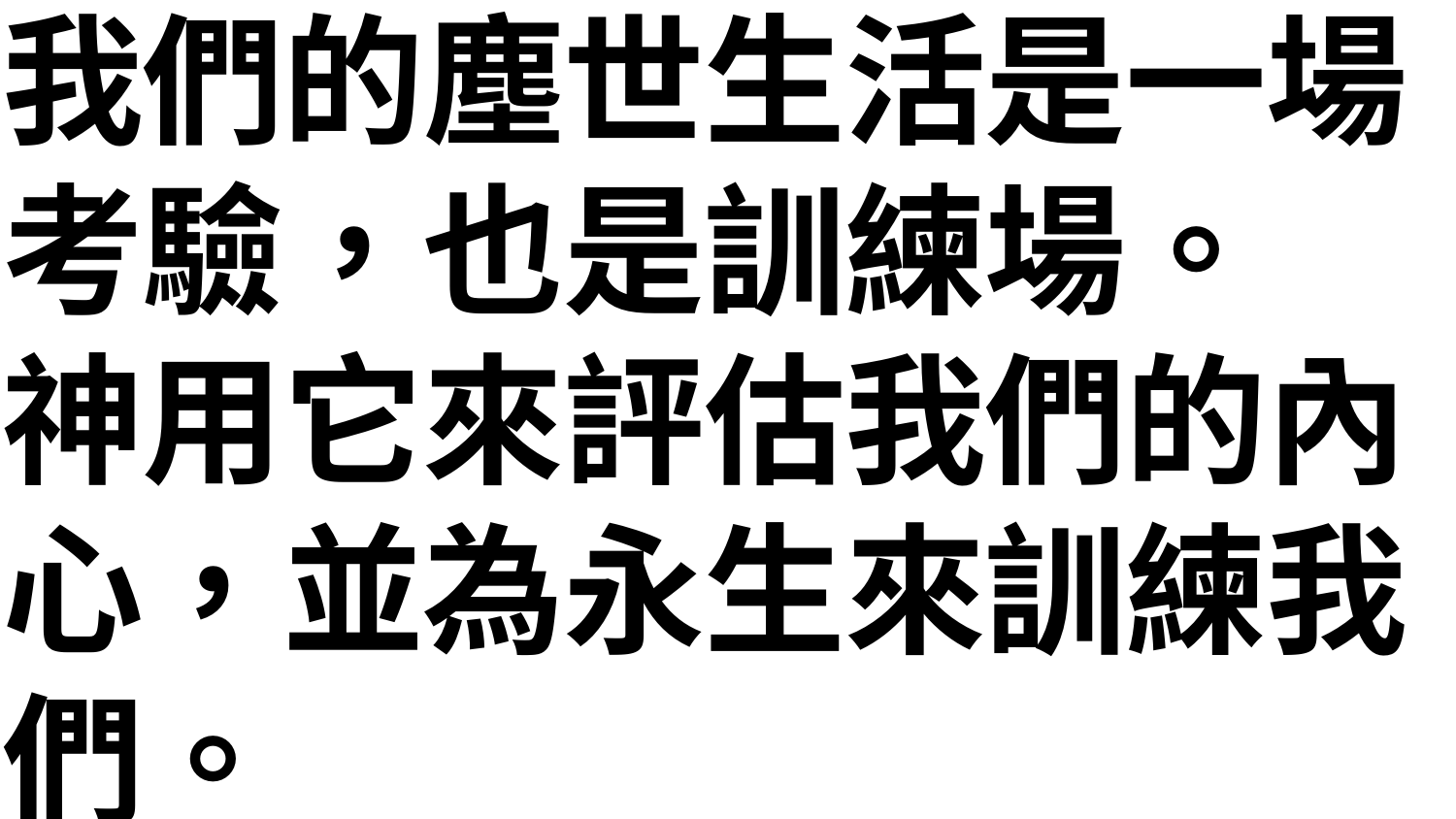

我們的塵世生活是一場考驗，也是訓練場。
神用它來評估我們的內心，並為永生來訓練我們。